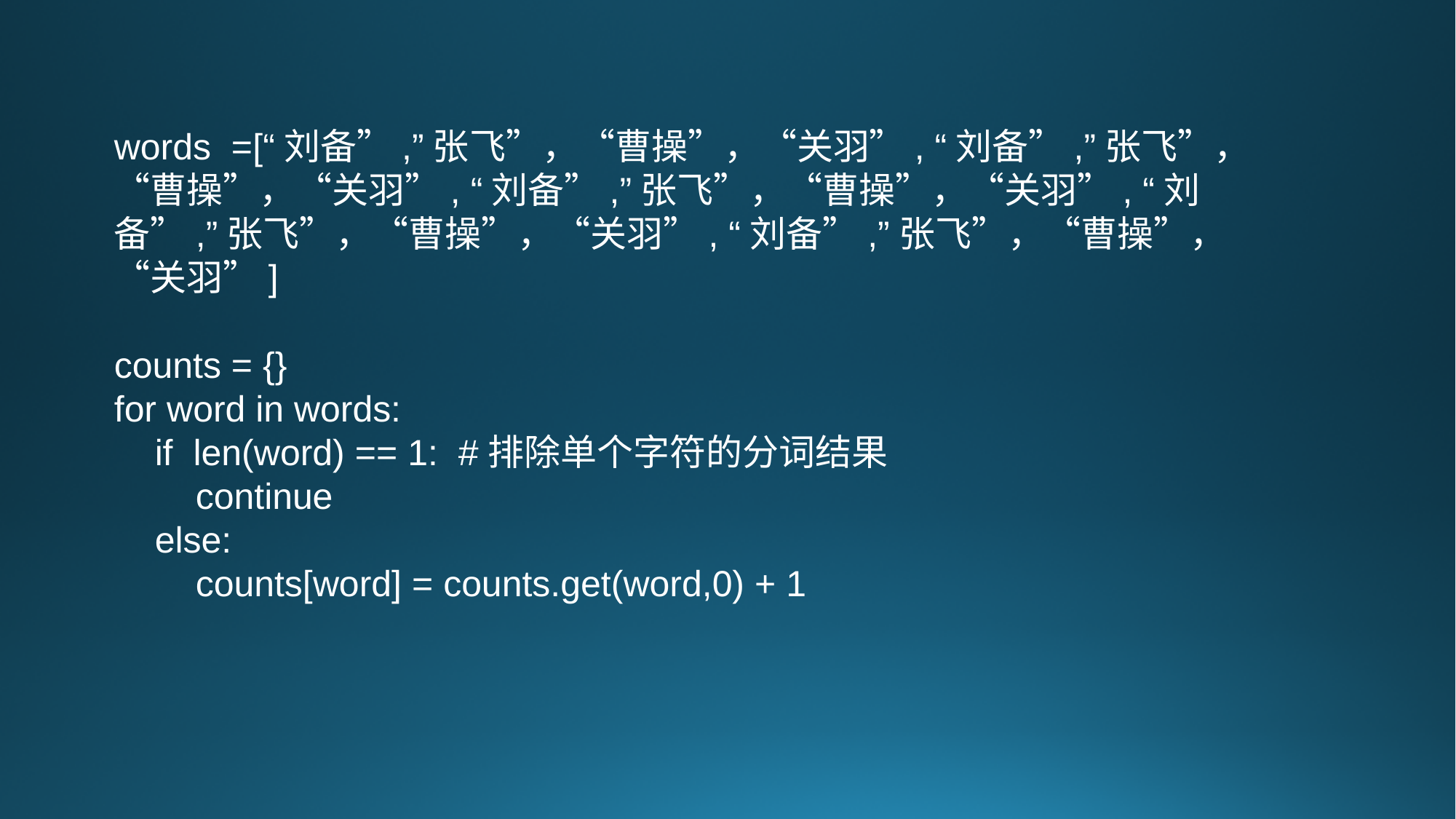

words  =[“刘备”,”张飞”，“曹操”，“关羽”, “刘备”,”张飞”，“曹操”，“关羽”, “刘备”,”张飞”，“曹操”，“关羽”, “刘备”,”张飞”，“曹操”，“关羽”, “刘备”,”张飞”，“曹操”，“关羽”]

counts = {}
for word in words:
    if  len(word) == 1:  #排除单个字符的分词结果
        continue
    else:
        counts[word] = counts.get(word,0) + 1